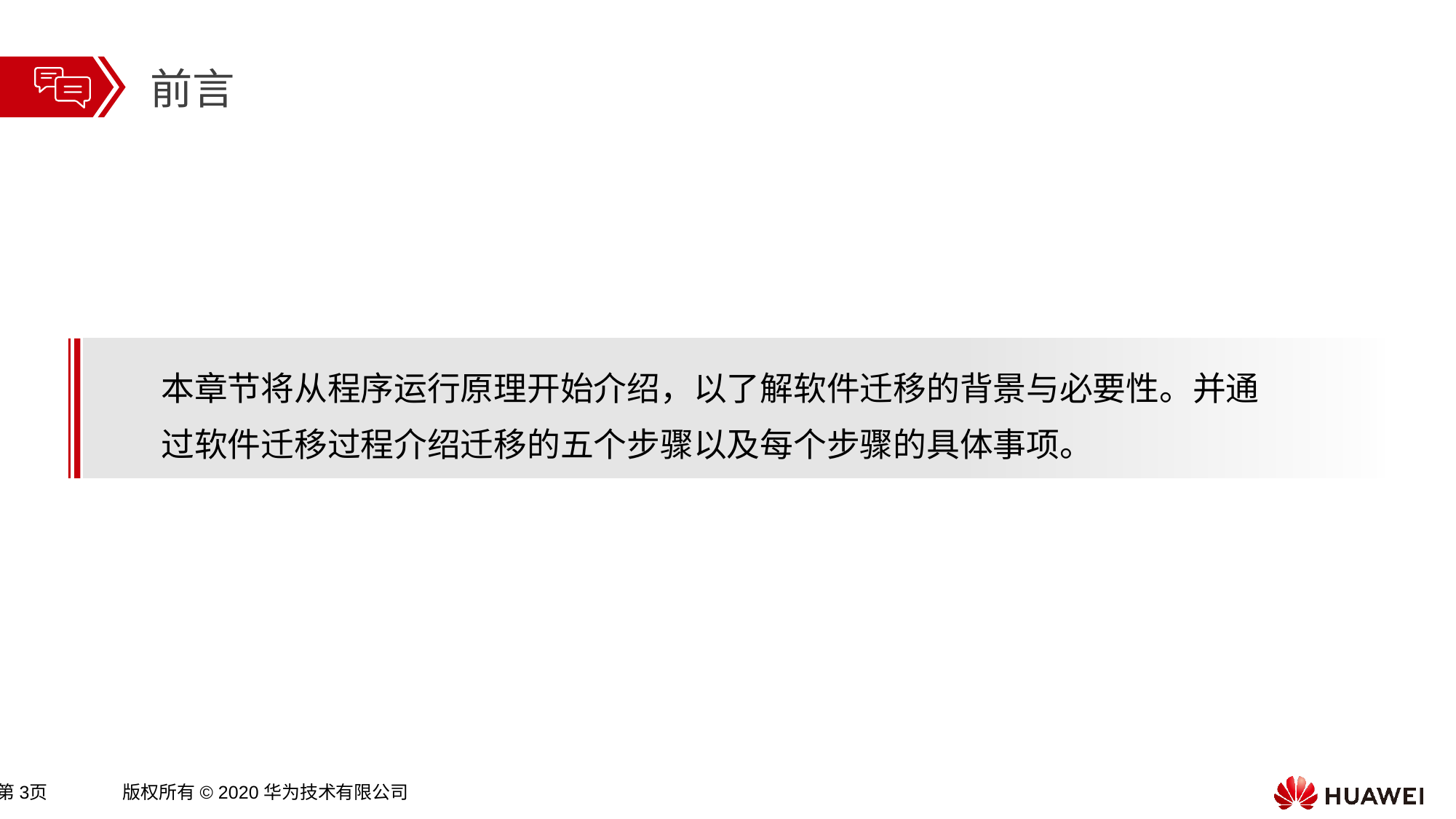

前言

本章节将从程序运行原理开始介绍，以了解软件迁移的背景与必要性。并通过软件迁移过程介绍迁移的五个步骤以及每个步骤的具体事项。